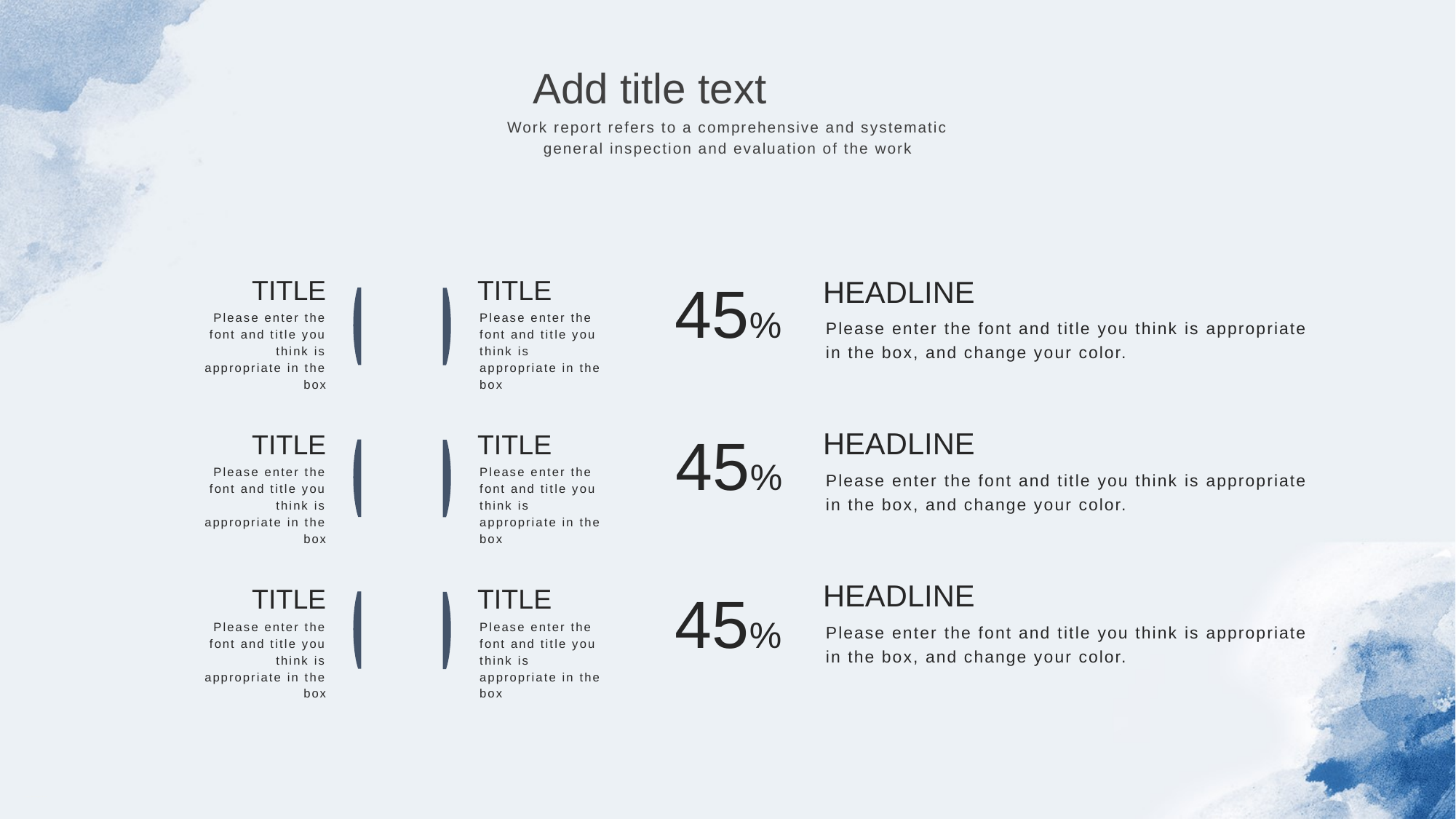

Add title text
Work report refers to a comprehensive and systematic general inspection and evaluation of the work
45%
TITLE
TITLE
HEADLINE
Please enter the font and title you think is appropriate in the box
Please enter the font and title you think is appropriate in the box
Please enter the font and title you think is appropriate in the box, and change your color.

45%
HEADLINE
TITLE
TITLE
Please enter the font and title you think is appropriate in the box
Please enter the font and title you think is appropriate in the box
Please enter the font and title you think is appropriate in the box, and change your color.

HEADLINE
TITLE
TITLE
45%
Please enter the font and title you think is appropriate in the box
Please enter the font and title you think is appropriate in the box
Please enter the font and title you think is appropriate in the box, and change your color.

PPT模板 http://www.1ppt.com/moban/